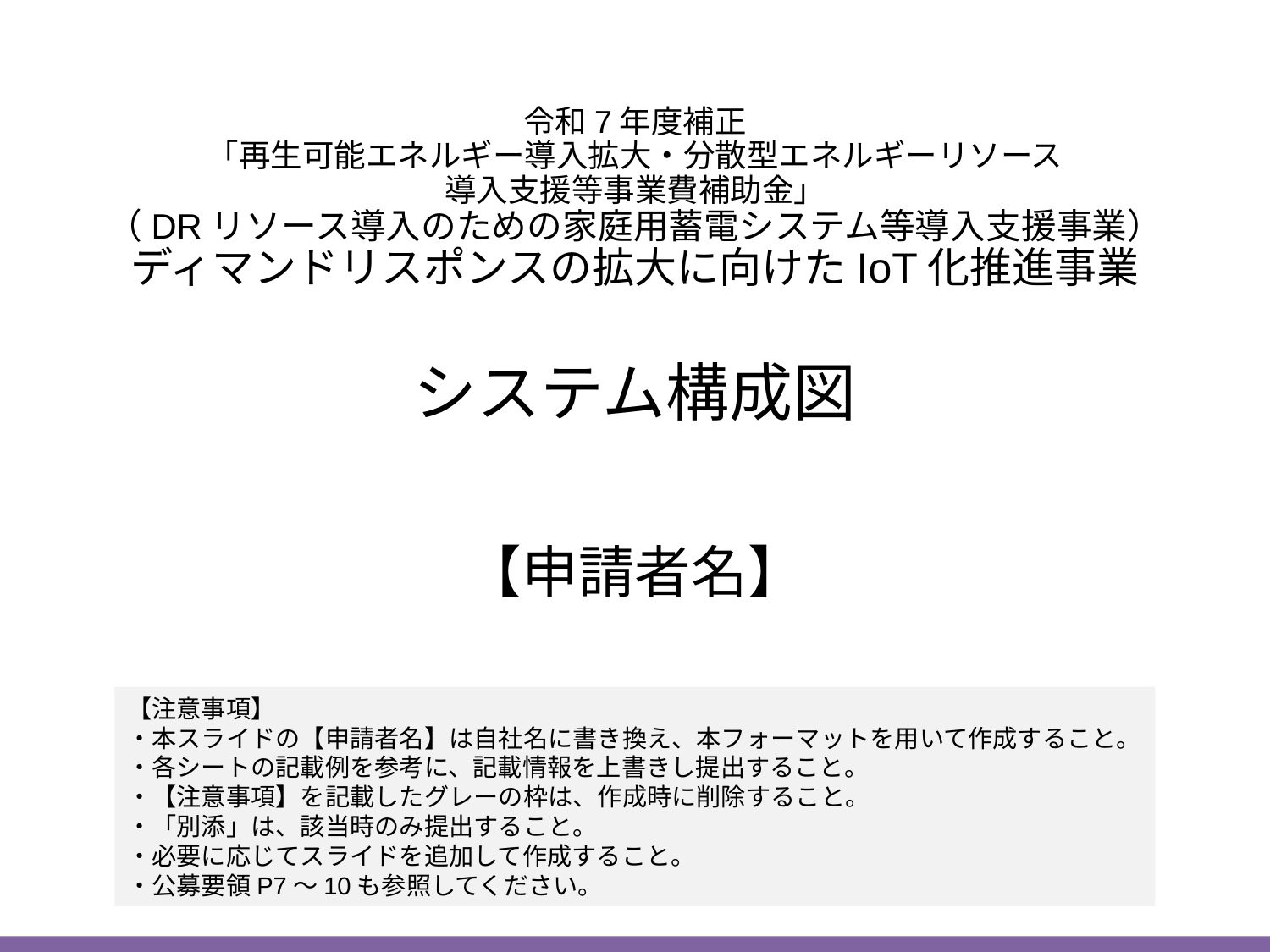

令和7年度補正
「再生可能エネルギー導入拡大・分散型エネルギーリソース
導入支援等事業費補助金」
（DRリソース導入のための家庭用蓄電システム等導入支援事業）
ディマンドリスポンスの拡大に向けたIoT化推進事業
システム構成図
【申請者名】
【注意事項】
・本スライドの【申請者名】は自社名に書き換え、本フォーマットを用いて作成すること。
・各シートの記載例を参考に、記載情報を上書きし提出すること。
・【注意事項】を記載したグレーの枠は、作成時に削除すること。
・「別添」は、該当時のみ提出すること。
・必要に応じてスライドを追加して作成すること。
・公募要領P7～10も参照してください。